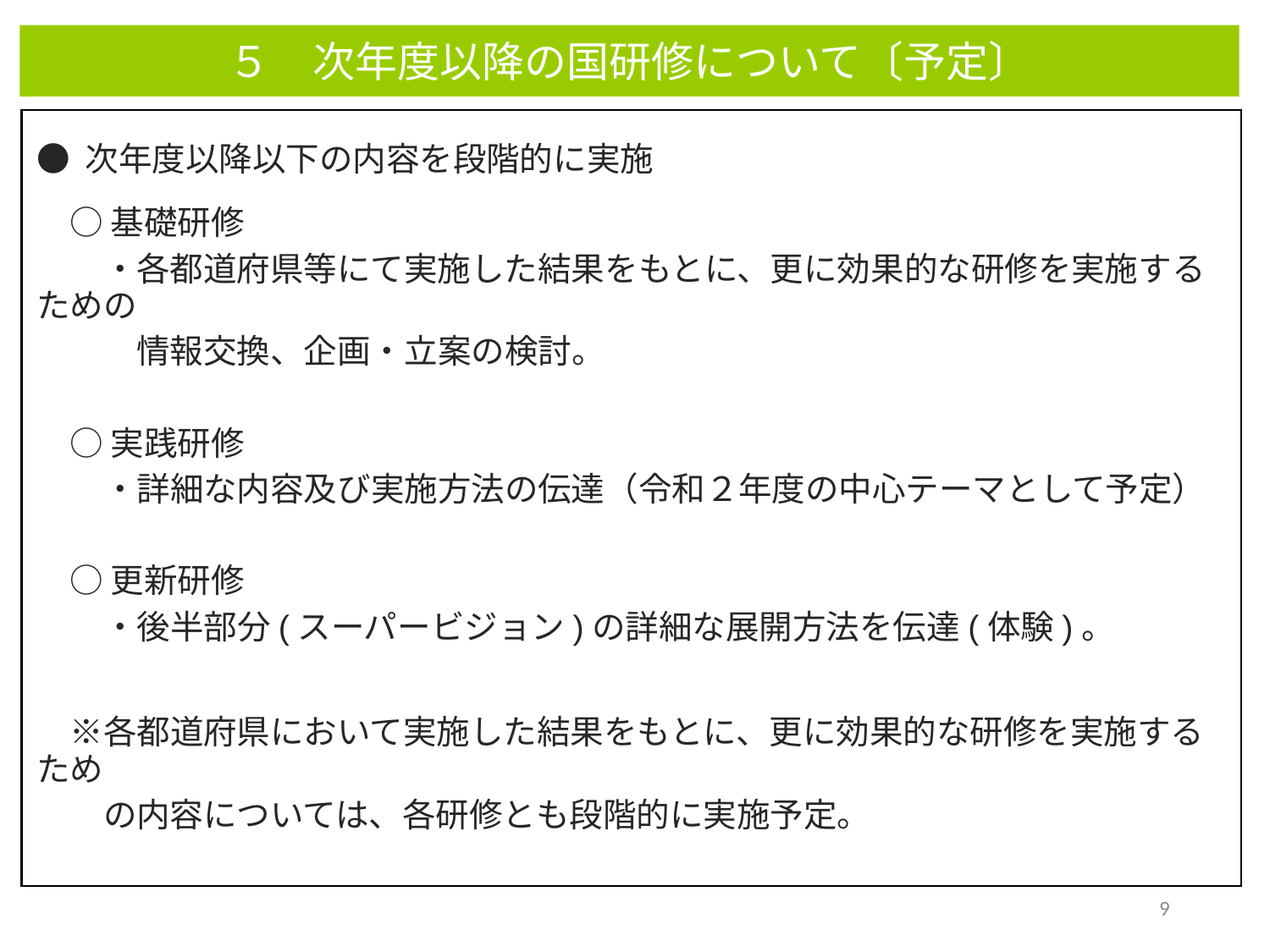

５　次年度以降の国研修について〔予定〕

● 次年度以降以下の内容を段階的に実施

　○ 基礎研修
　　・各都道府県等にて実施した結果をもとに、更に効果的な研修を実施するための
　　　情報交換、企画・立案の検討。

　○ 実践研修
　　・詳細な内容及び実施方法の伝達（令和２年度の中心テーマとして予定）

　○ 更新研修
　　・後半部分(スーパービジョン)の詳細な展開方法を伝達(体験)。

　※各都道府県において実施した結果をもとに、更に効果的な研修を実施するため
　　の内容については、各研修とも段階的に実施予定。
9